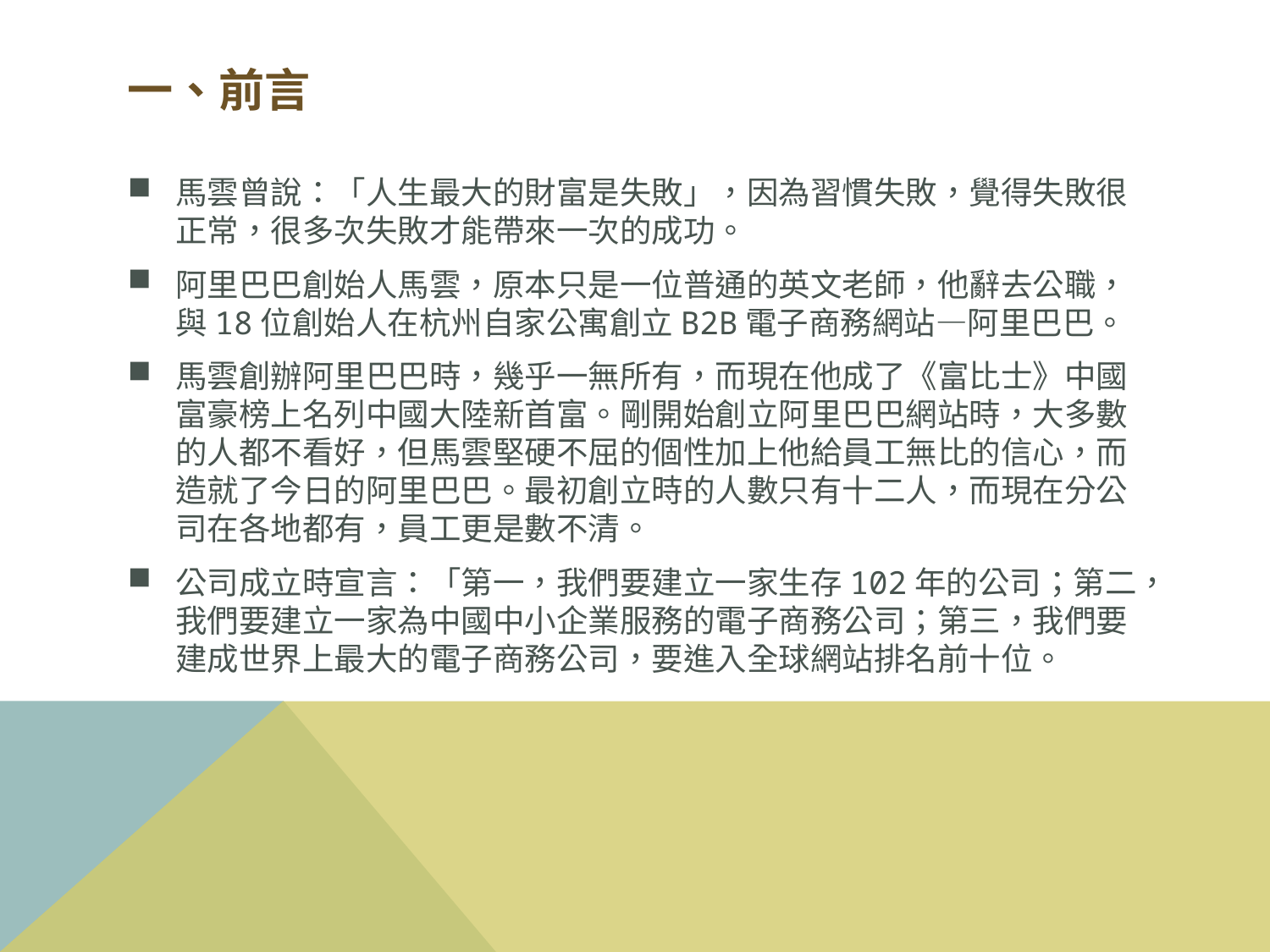

# 一、前言
馬雲曾說：「人生最大的財富是失敗」，因為習慣失敗，覺得失敗很正常，很多次失敗才能帶來一次的成功。
阿里巴巴創始人馬雲，原本只是一位普通的英文老師，他辭去公職，與18位創始人在杭州自家公寓創立B2B電子商務網站—阿里巴巴。
馬雲創辦阿里巴巴時，幾乎一無所有，而現在他成了《富比士》中國富豪榜上名列中國大陸新首富。剛開始創立阿里巴巴網站時，大多數的人都不看好，但馬雲堅硬不屈的個性加上他給員工無比的信心，而造就了今日的阿里巴巴。最初創立時的人數只有十二人，而現在分公司在各地都有，員工更是數不清。
公司成立時宣言：「第一，我們要建立一家生存102年的公司；第二，我們要建立一家為中國中小企業服務的電子商務公司；第三，我們要建成世界上最大的電子商務公司，要進入全球網站排名前十位。